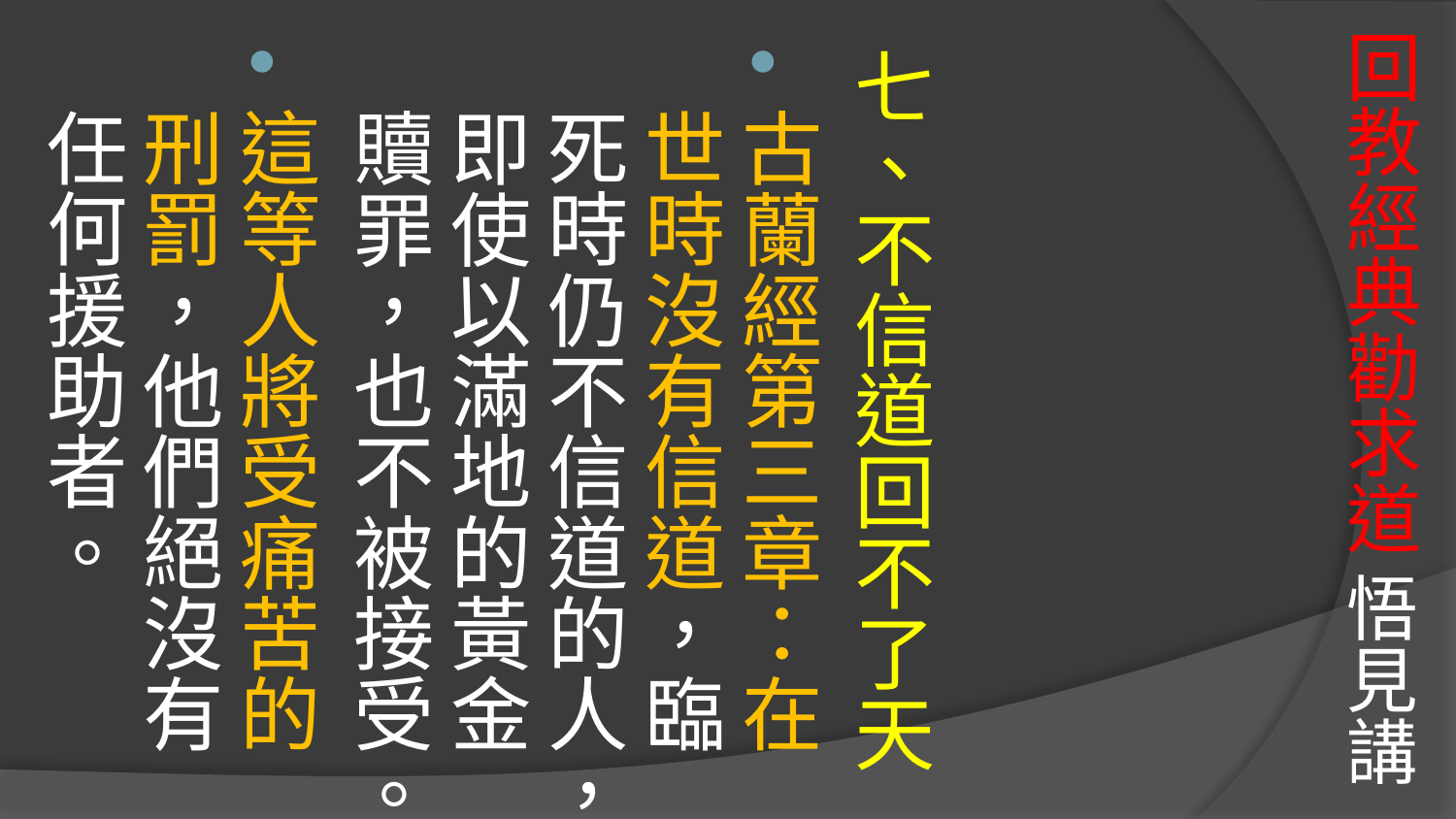

# 回教經典勸求道 悟見講
七、不信道回不了天
古蘭經第三章：在世時沒有信道，臨死時仍不信道的人，即使以滿地的黃金贖罪，也不被接受。
這等人將受痛苦的刑罰，他們絕沒有任何援助者。